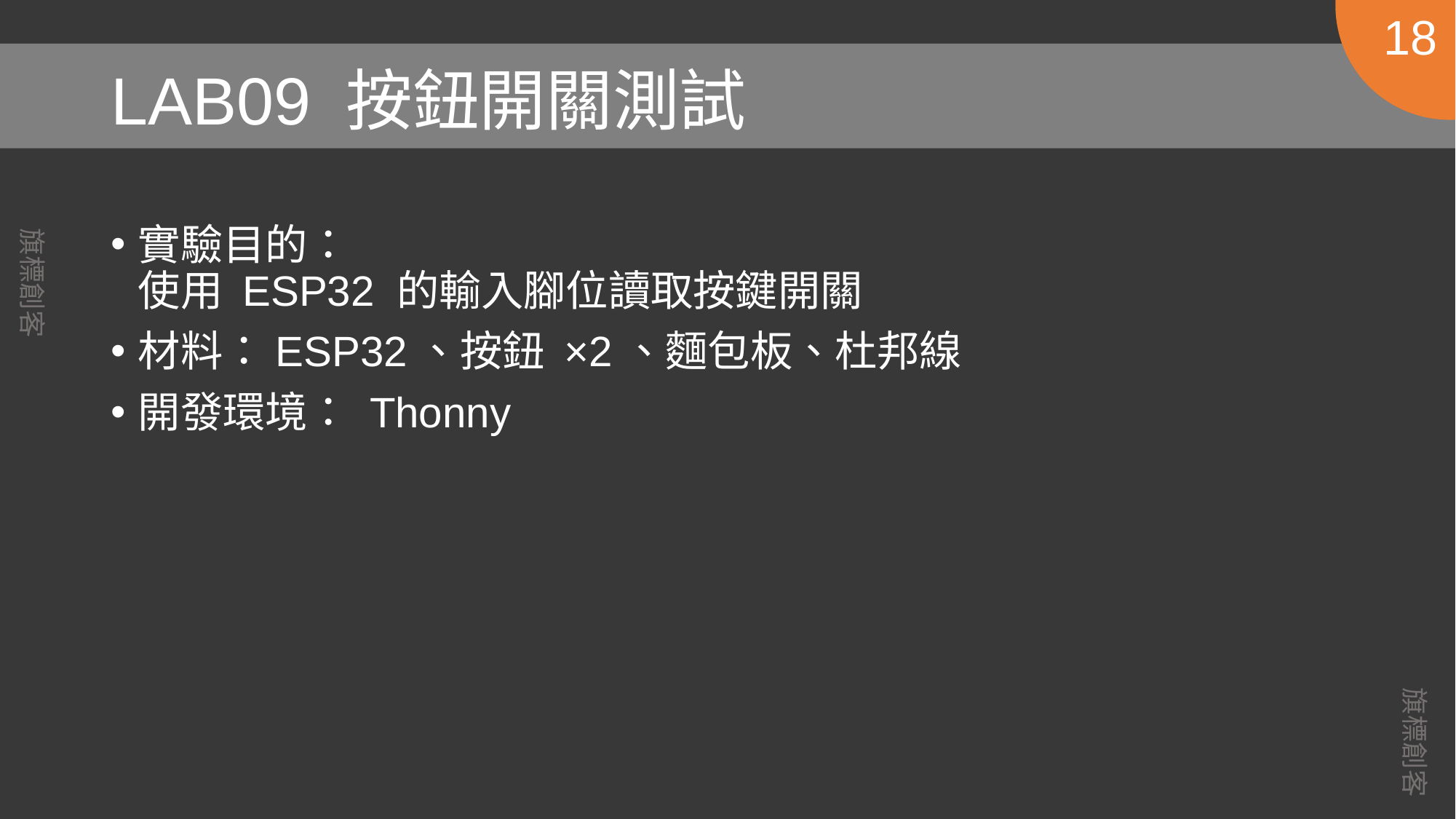

18
# LAB09 按鈕開關測試
實驗目的：
使用 ESP32 的輸入腳位讀取按鍵開關
材料：ESP32、按鈕 ×2、麵包板、杜邦線
開發環境： Thonny